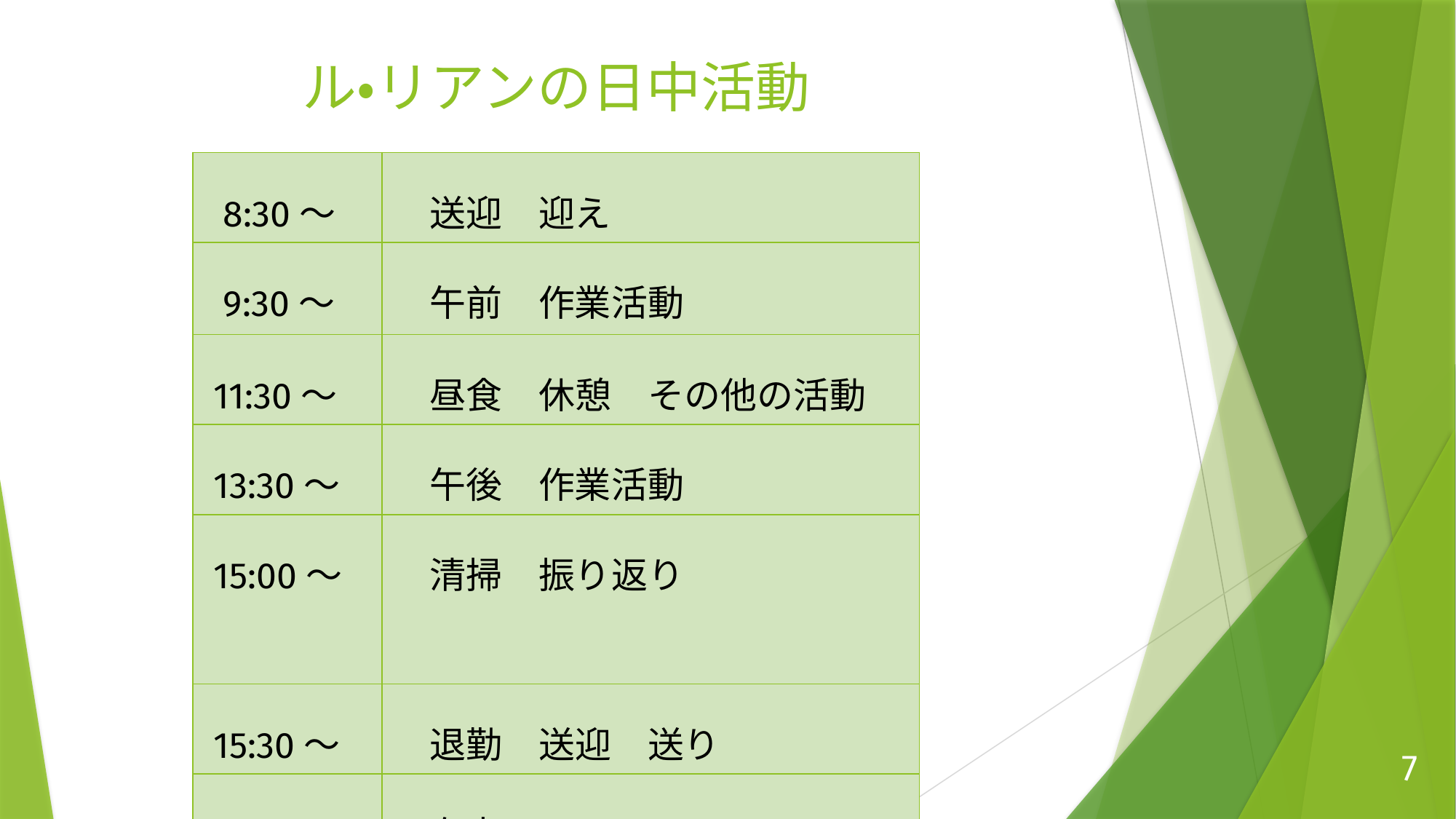

# ル・リアンの日中活動
| 8:30～ | 送迎　迎え |
| --- | --- |
| 9:30～ | 午前　作業活動 |
| 11:30～ | 昼食　休憩　その他の活動 |
| 13:30～ | 午後　作業活動 |
| 15:00～ | 清掃　振り返り |
| 15:30～ | 退勤　送迎　送り |
| 17:30～ | 在宅 |
7